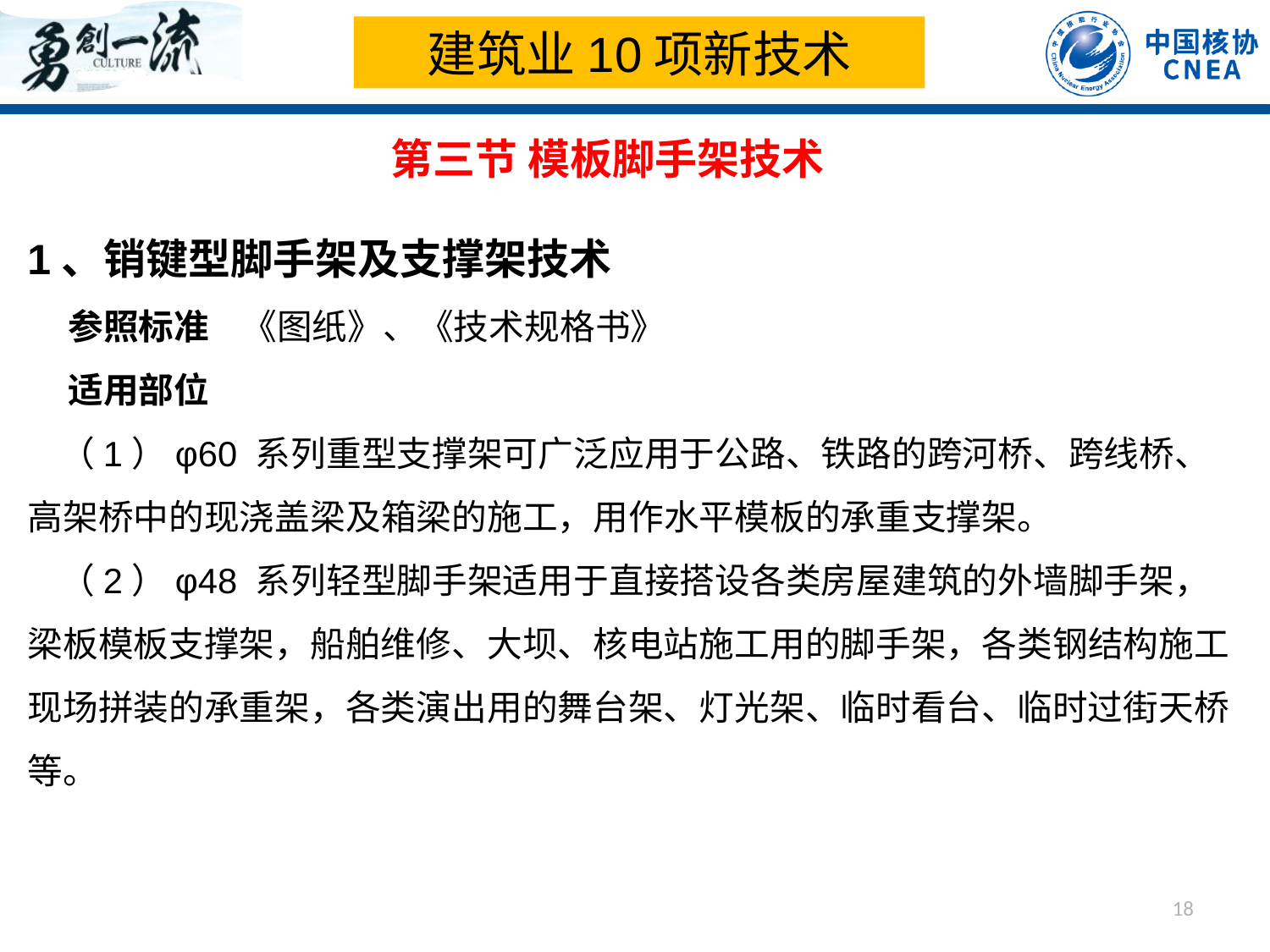

建筑业10项新技术
第三节 模板脚手架技术
1、销键型脚手架及支撑架技术
    参照标准    《图纸》、《技术规格书》
    适用部位
   （1）φ60 系列重型支撑架可广泛应用于公路、铁路的跨河桥、跨线桥、高架桥中的现浇盖梁及箱梁的施工，用作水平模板的承重支撑架。
   （2）φ48 系列轻型脚手架适用于直接搭设各类房屋建筑的外墙脚手架，梁板模板支撑架，船舶维修、大坝、核电站施工用的脚手架，各类钢结构施工现场拼装的承重架，各类演出用的舞台架、灯光架、临时看台、临时过街天桥等。
18